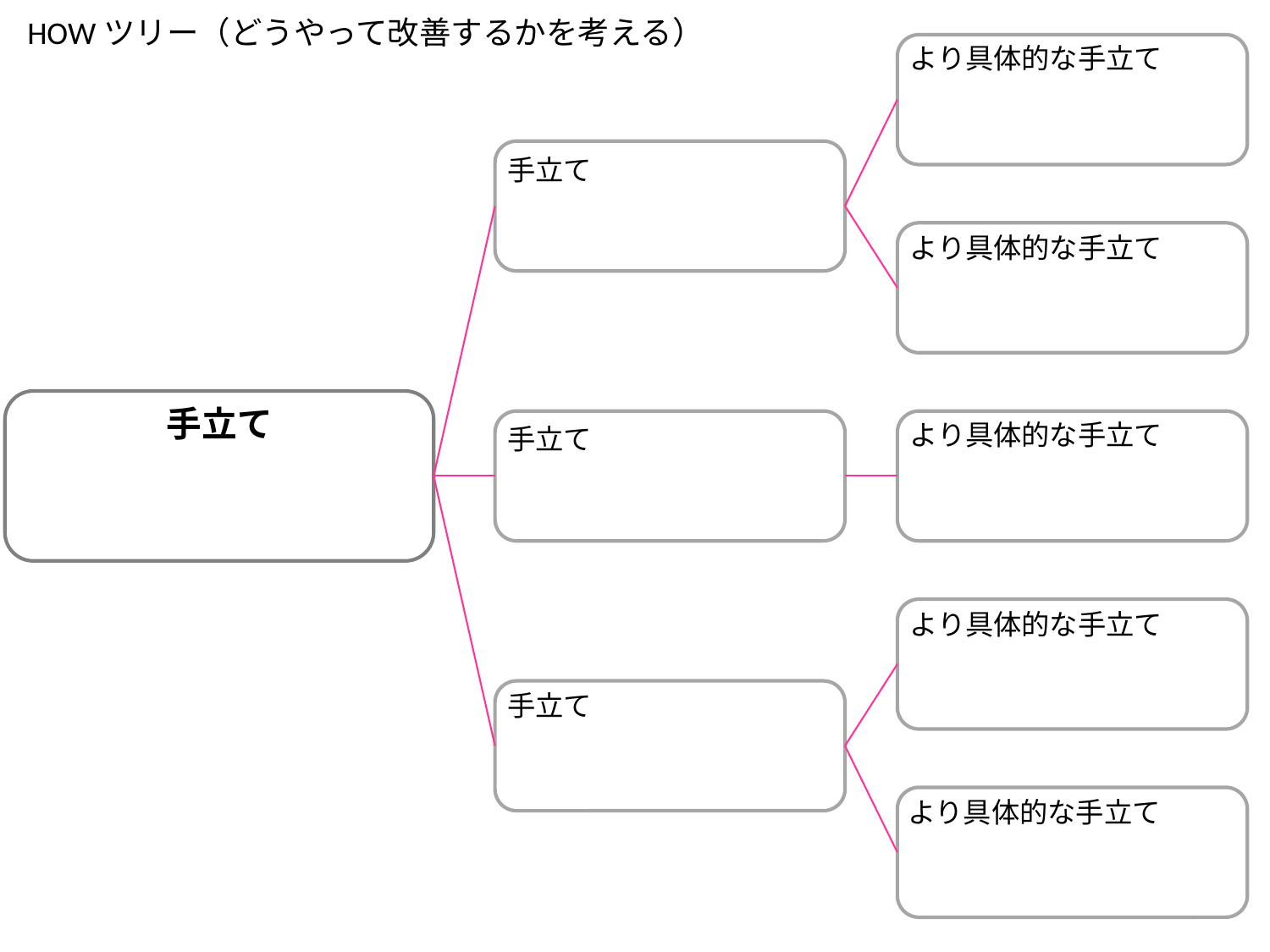

HOWツリー（どうやって改善するかを考える）

より具体的な手立て

手立て
より具体的な手立て

手立て
より具体的な手立て
手立て
より具体的な手立て
手立て
より具体的な手立て